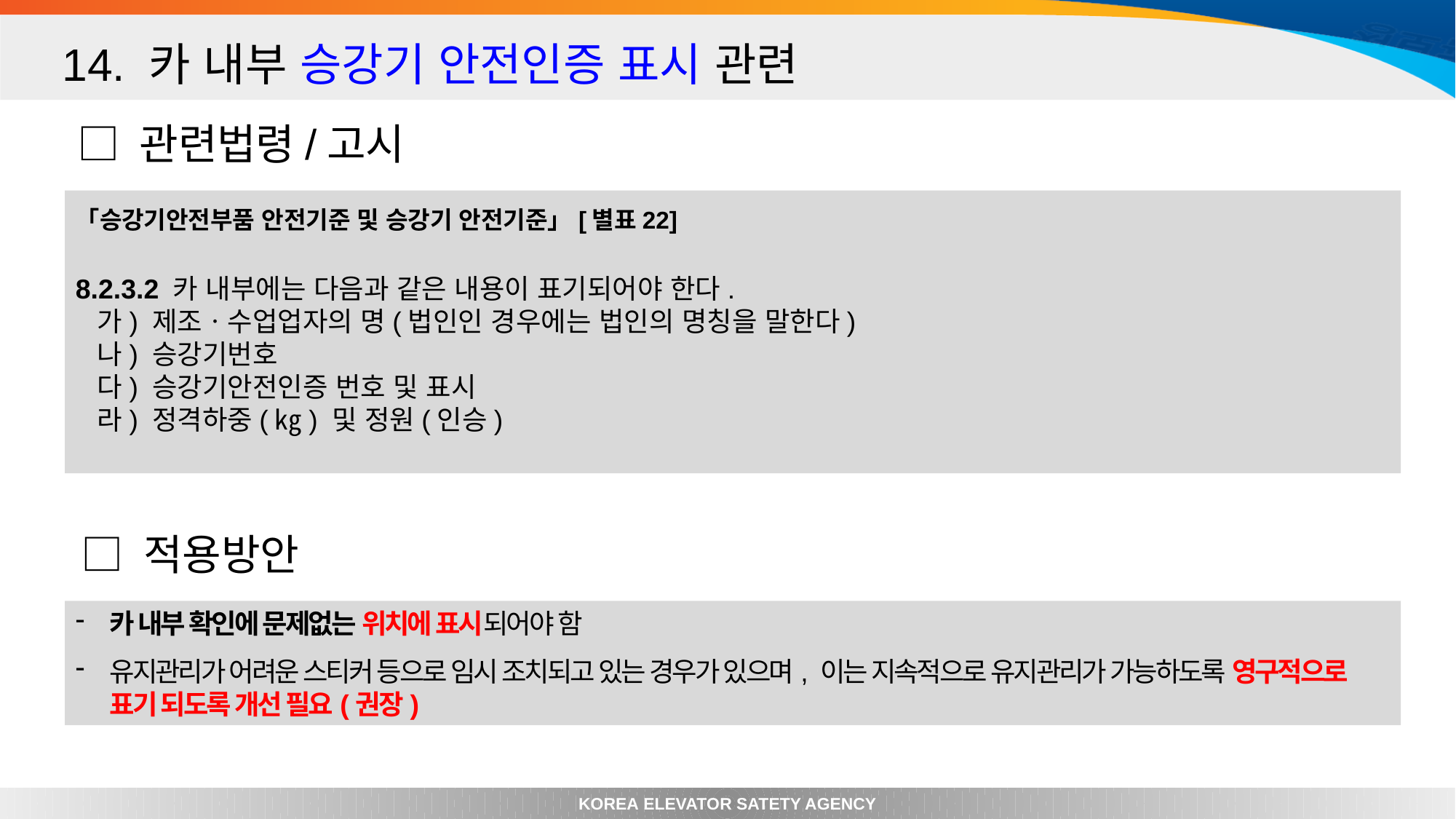

14. 카 내부 승강기 안전인증 표시 관련
□ 관련법령/고시
「승강기안전부품 안전기준 및 승강기 안전기준」[별표22]

8.2.3.2 카 내부에는 다음과 같은 내용이 표기되어야 한다.
  가) 제조ㆍ수업업자의 명(법인인 경우에는 법인의 명칭을 말한다)
  나) 승강기번호
  다) 승강기안전인증 번호 및 표시
  라) 정격하중(㎏) 및 정원(인승)

□ 적용방안
카 내부 확인에 문제없는 위치에 표시되어야 함
유지관리가 어려운 스티커 등으로 임시 조치되고 있는 경우가 있으며, 이는 지속적으로 유지관리가 가능하도록 영구적으로 표기 되도록 개선 필요(권장)